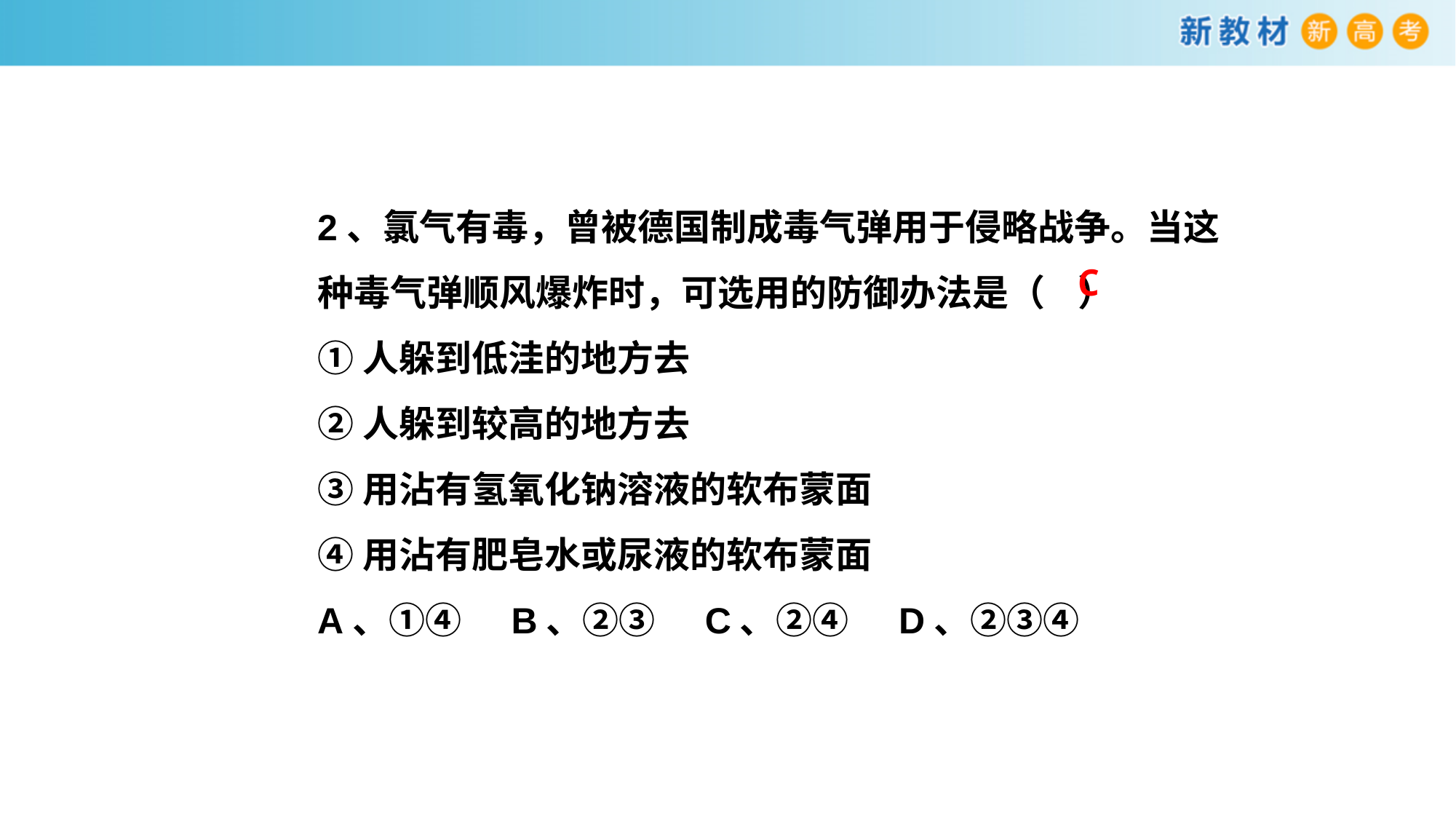

2、氯气有毒，曾被德国制成毒气弹用于侵略战争。当这
种毒气弹顺风爆炸时，可选用的防御办法是（    ）
①人躲到低洼的地方去
②人躲到较高的地方去
③用沾有氢氧化钠溶液的软布蒙面
④用沾有肥皂水或尿液的软布蒙面
A、①④     B、②③     C、②④     D、②③④
C